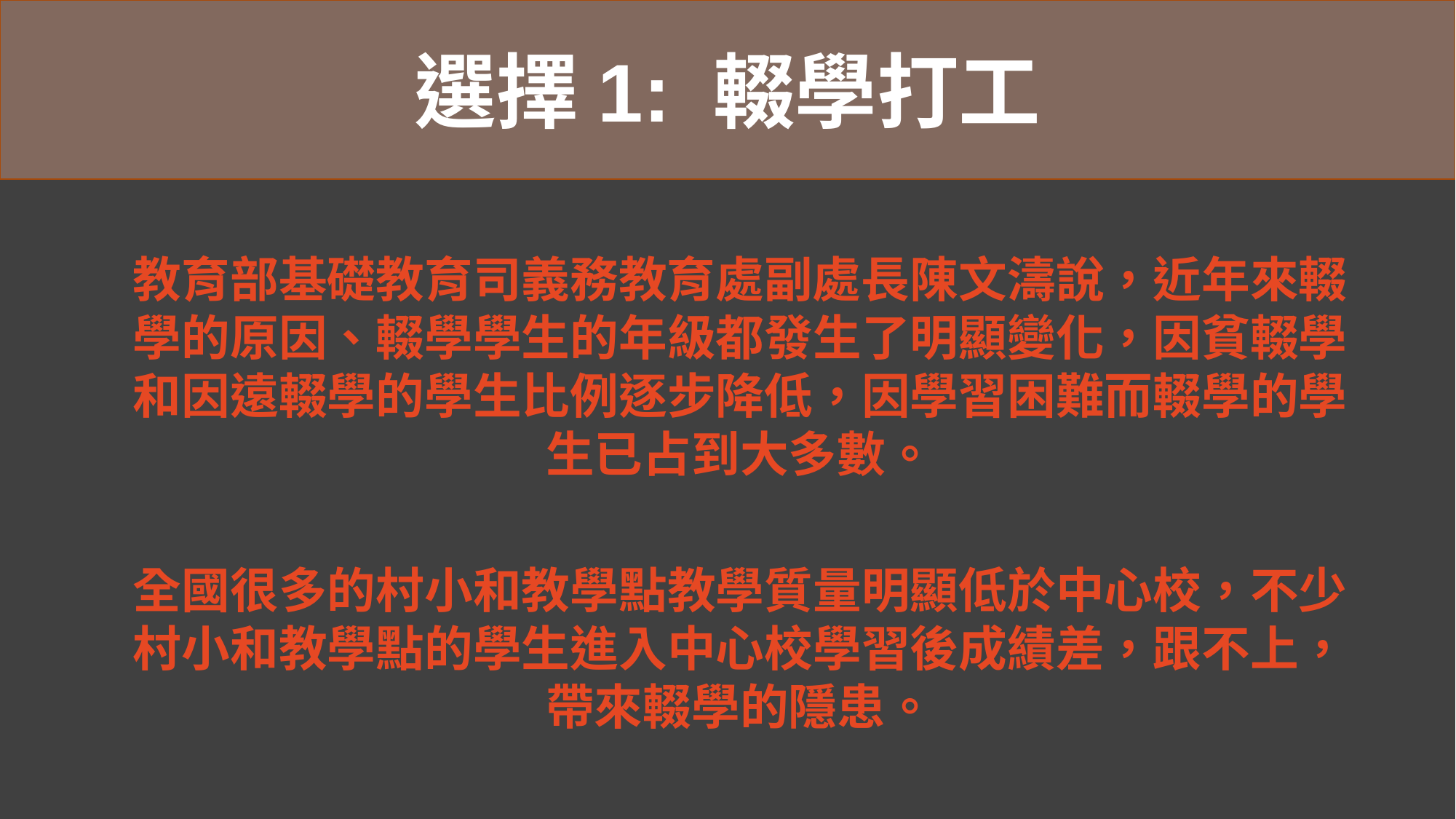

選擇1: 輟學打工
教育部基礎教育司義務教育處副處長陳文濤說，近年來輟學的原因、輟學學生的年級都發生了明顯變化，因貧輟學和因遠輟學的學生比例逐步降低，因學習困難而輟學的學生已占到大多數。
全國很多的村小和教學點教學質量明顯低於中心校，不少村小和教學點的學生進入中心校學習後成績差，跟不上，帶來輟學的隱患。